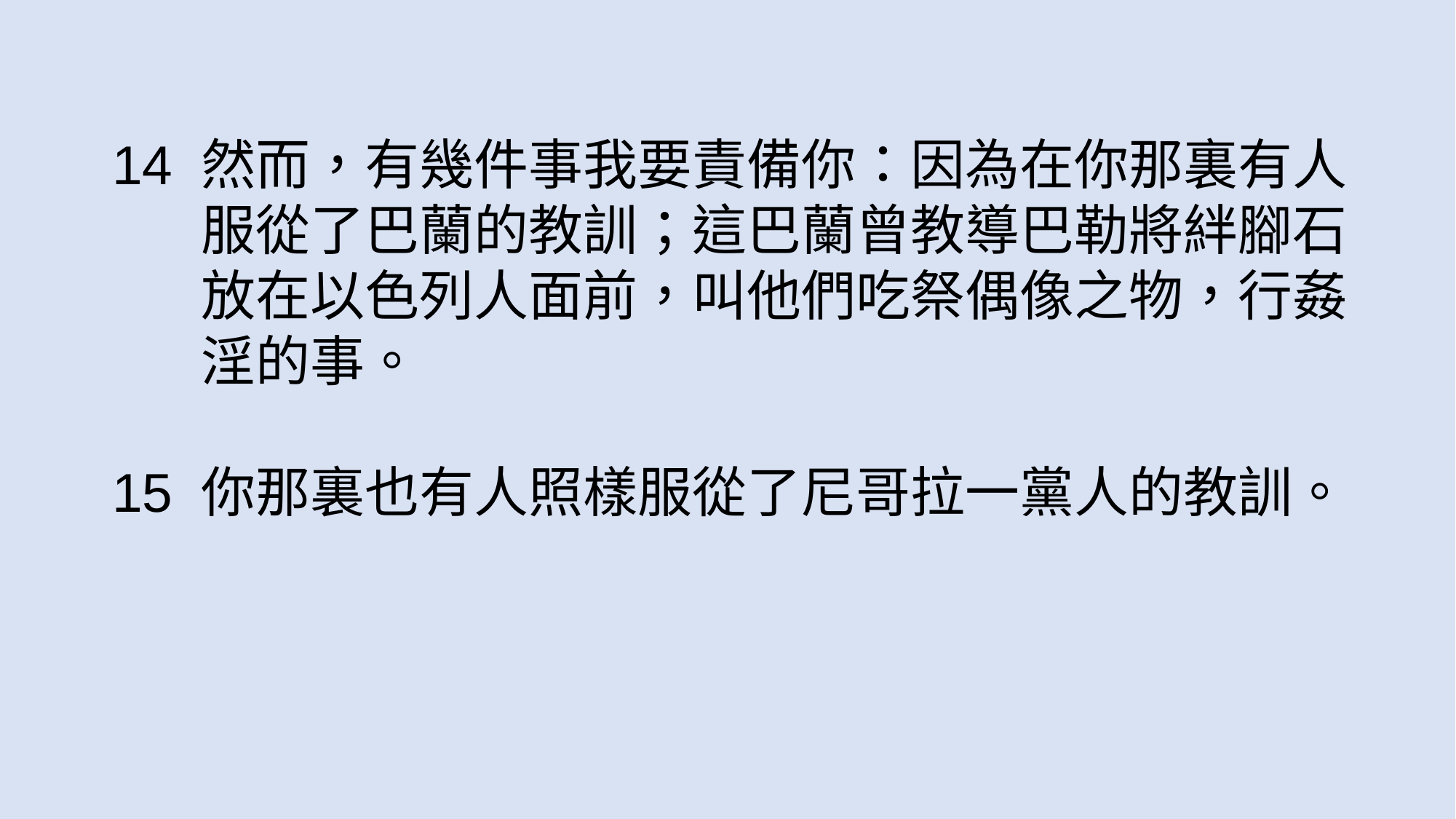

然而，有幾件事我要責備你：因為在你那裏有人服從了巴蘭的教訓；這巴蘭曾教導巴勒將絆腳石放在以色列人面前，叫他們吃祭偶像之物，行姦淫的事。

你那裏也有人照樣服從了尼哥拉一黨人的教訓。